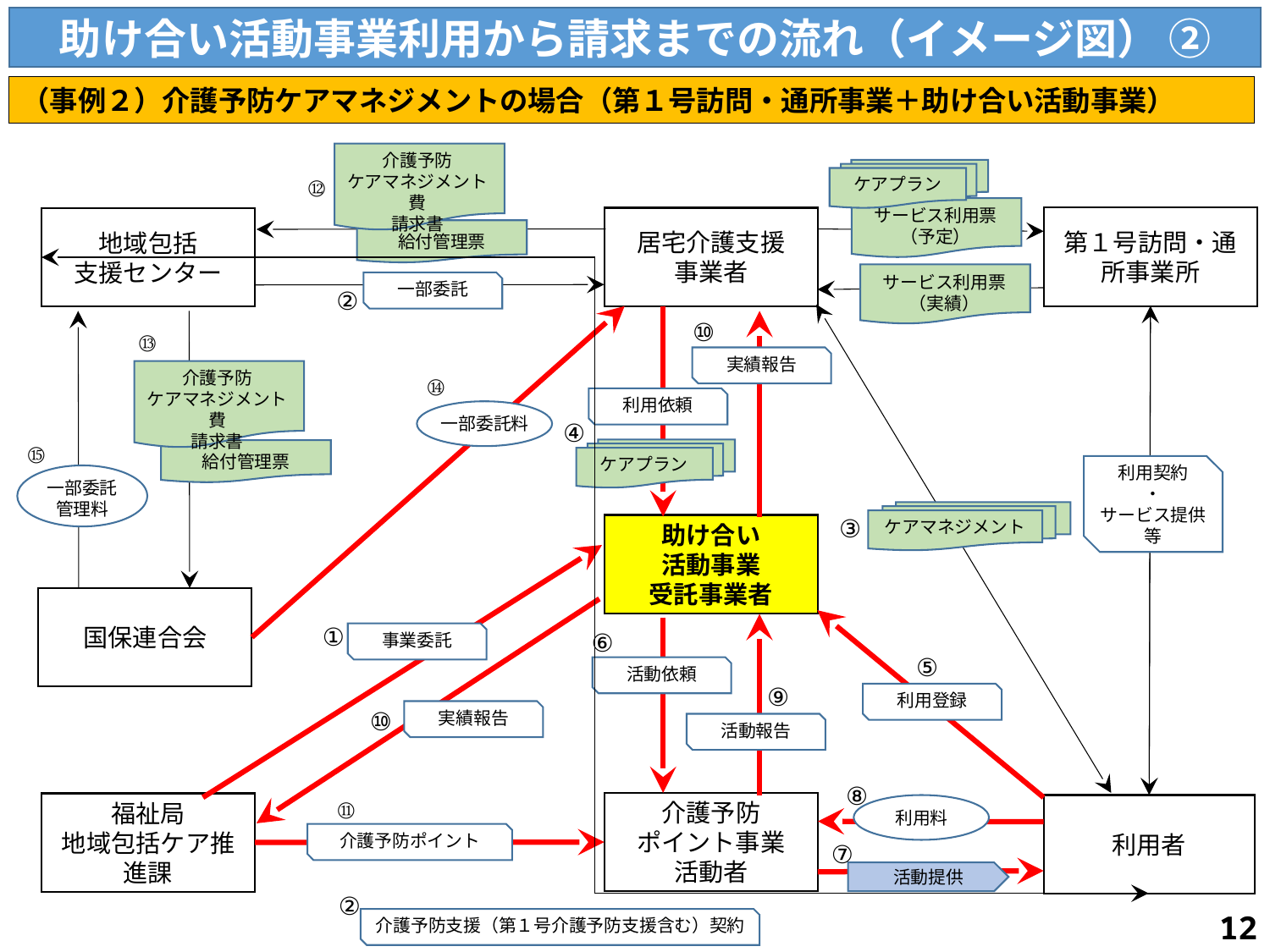

助け合い活動事業利用から請求までの流れ（イメージ図） ②
（事例２）介護予防ケアマネジメントの場合（第１号訪問・通所事業＋助け合い活動事業）
介護予防
ケアマネジメント費
請求書

ケアプラン
⑫

サービス利用票
（予定）
第１号訪問・通所事業所
居宅介護支援
事業者
地域包括
支援センター

給付管理票

サービス利用票
（実績）
一部委託

②
⑩
⑬
実績報告

介護予防
ケアマネジメント費
請求書

⑭
利用依頼

一部委託料
④
⑮

ケアプラン

給付管理票
利用契約
・
サービス提供
等

一部委託
管理料

ケアマネジメント
③
助け合い
活動事業
受託事業者
国保連合会
①
⑥
事業委託

⑤
活動依頼

⑨
利用登録

⑩
実績報告

活動報告

⑧
⑪
介護予防
ポイント事業
活動者
福祉局
地域包括ケア推進課

利用料
利用者
介護予防ポイント

⑦
活動提供

②
12
介護予防支援（第１号介護予防支援含む）契約